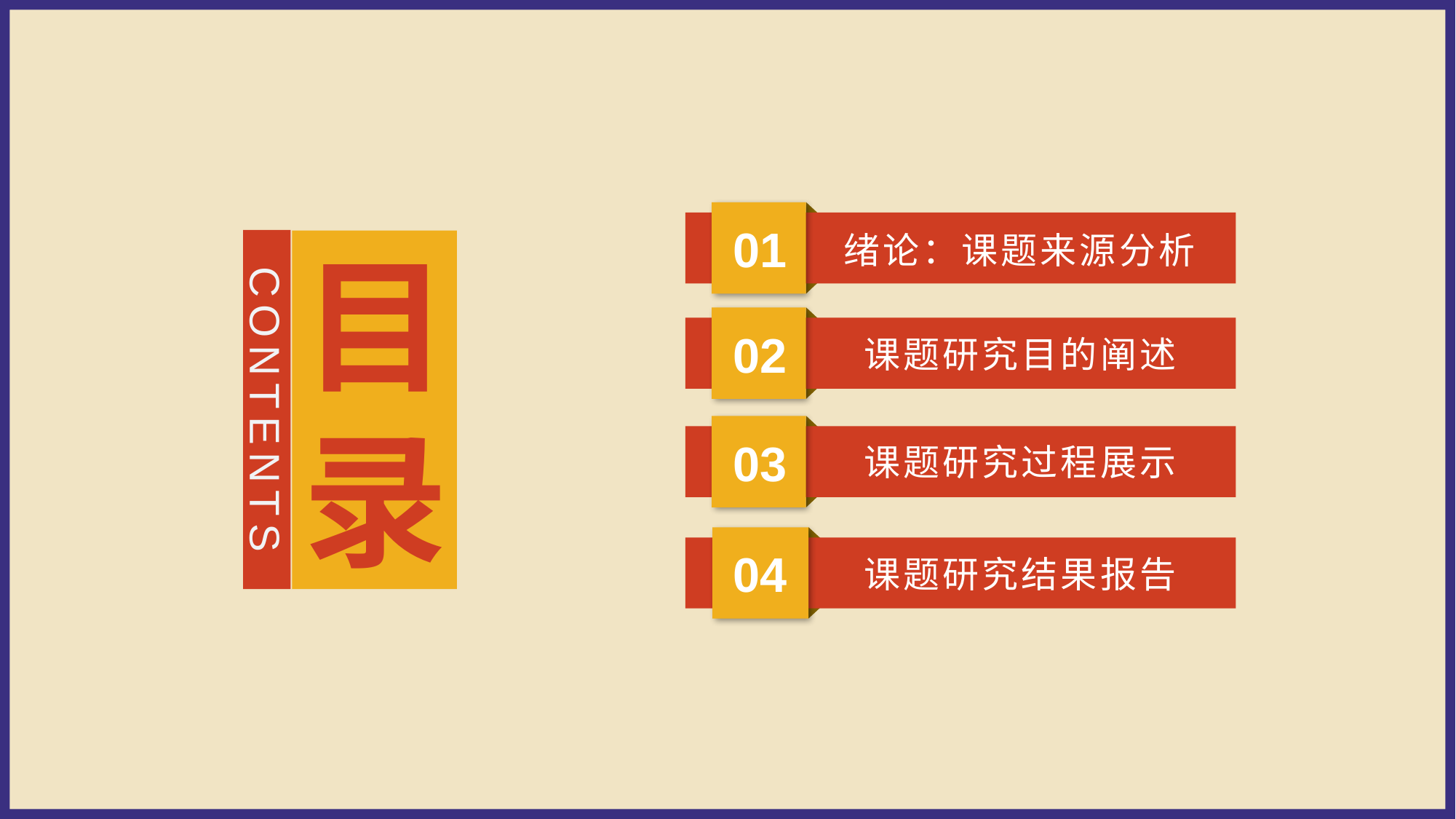

01
绪论：课题来源分析
目
录
CONTENTS

02
课题研究目的阐述

03
课题研究过程展示

04
课题研究结果报告